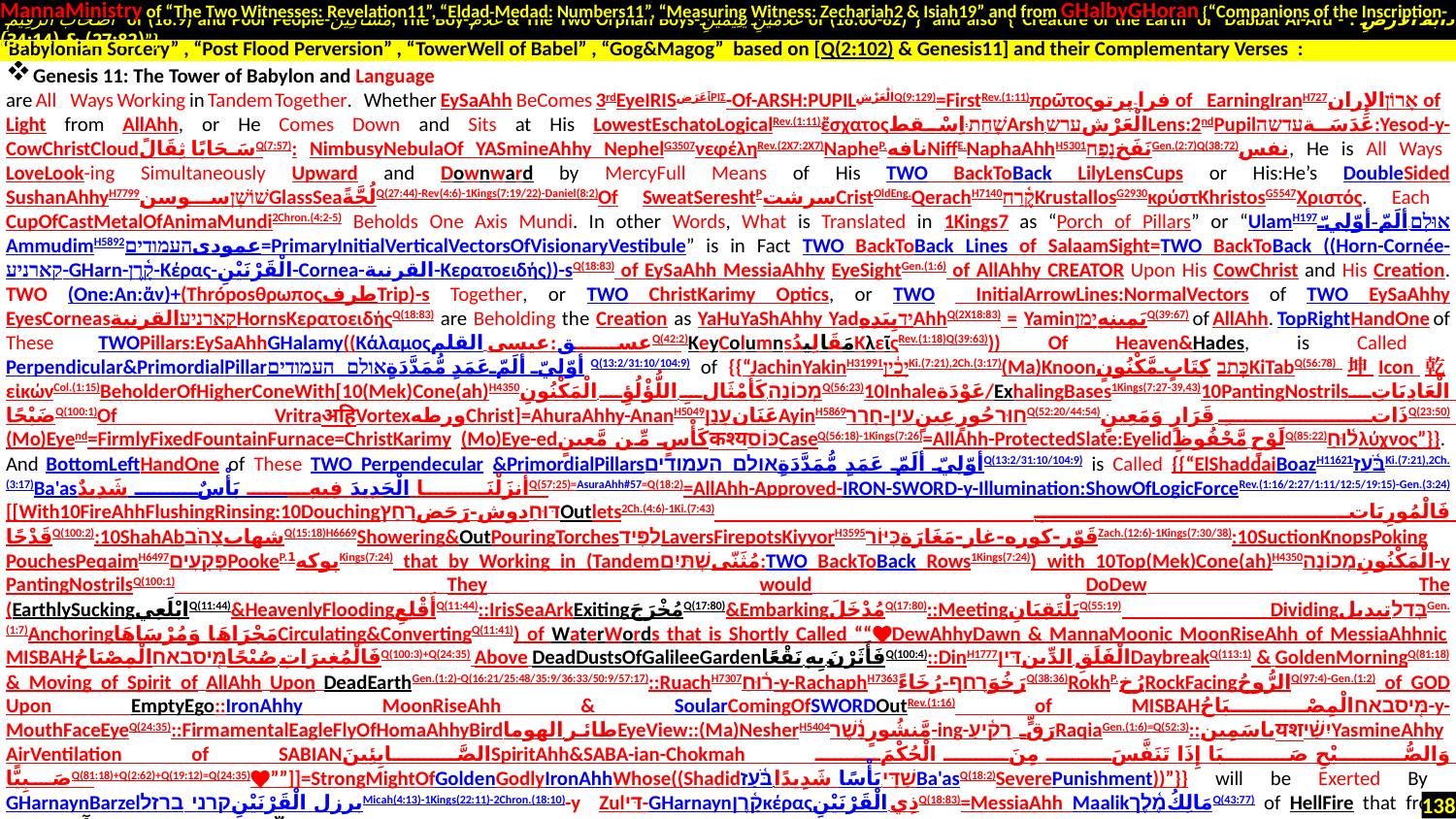

MannaMinistry of “The Two Witnesses: Revelation11”, “Eldad-Medad: Numbers11”, “Measuring Witness: Zechariah2 & Isiah19” and from GHalbyGHoran {“Companions of the Inscription-
 أَصْحَابَ الرَّقِيمِ  of (18:9) and Poor People-مَسَاكِينَ, The Boy-غُلَامُ & The Two Orphan Boys-غُلَامَيْنِ يَتِيمَيْنِ of (18:60-82)”}  and also  {“Creature of the Earth  or  Dabbat Al-Ard - دَابَّةُ الْأَرْضِ : (27:82) & (34:14)”}

Genesis 11: The Tower of Babylon and Language
are All Ways Working in Tandem Together. Whether EySaAhh BeComes 3rdEyeIRISعَرَضἶΡΙΣ-Of-ARSH:PUPILالْعَرْشِQ(9:129)=FirstRev.(1:11)πρῶτοςفرا-پرتو of EarningIranH727אָרוֹןالإِران of Light from AllAhh, or He Comes Down and Sits at His LowestEschatoLogicalRev.(1:11)ἔσχατοςשָׁחַת.اِسْقطArsh-الْعَرْشערשLens:2ndPupilعَدَسَةעדשה:Yesod-y-CowChristCloudسَحَابًا ثِقَالًQ(7:57): NimbusyNebulaOf YASmineAhhy NephelG3507νεφέληRev.(2X7:2X7)NapheP.نافهNiffE.NaphaAhhH5301نَفَخנָפַחGen.(2:7)Q(38:72)نفس, He is All Ways LoveLook-ing Simultaneously Upward and Downward by MercyFull Means of His TWO BackToBack LilyLensCups or His:He’s DoubleSided SushanAhhyH7799שׁוֹשָׁןسوسنGlassSeaلُجَّةًQ(27:44)-Rev(4:6)-1Kings(7:19/22)-Daniel(8:2)Of SweatSereshtPسرشتCristOldEng.QerachH7140קֶ֫רַחKrustallosG2930κρύστKhristosG5547Χριστός. Each CupOfCastMetalOfAnimaMundi2Chron.(4:2-5) Beholds One Axis Mundi. In other Words, What is Translated in 1Kings7 as “Porch of Pillars” or “UlamH197אוּלָם-ألَمّ-أوّلِيّ AmmudimH5892عمودیהעמודים=PrimaryInitialVerticalVectorsOfVisionaryVestibule” is in Fact TWO BackToBack Lines of SalaamSight=TWO BackToBack ((Horn-Cornée-קארניע-GHarn-קָ֫רֶן-Κέρας-الْقَرْنَيْنِ-Cornea-القرنية-Κερατοειδής))-sQ(18:83) of EySaAhh MessiaAhhy EyeSightGen.(1:6) of AllAhhy CREATOR Upon His CowChrist and His Creation. TWO (One:An:ἄν)+(ThróposθρωποςطرفTrip)-s Together, or TWO ChristKarimy Optics, or TWO  InitialArrowLines:NormalVectors of TWO EySaAhhy EyesCorneasקארניעالقرنيةHornsΚερατοειδήςQ(18:83) are Beholding the Creation as YaHuYaShAhhy YadיַדبِيَدِهِAhhQ(2X18:83) = YaminيَمِينِهِיָמַןQ(39:67) of AllAhh. TopRightHandOne of These TWOPillars:EySaAhhGHalamy((Κάλαμοςعسق:عيسى القلمQ(42:2)KeyColumnsمَقَالِيدُΚλεῖςRev.(1:18)Q(39:63))) Of Heaven&Hades, is Called Perpendicular&PrimordialPillarأوّلِيّ ألَمّ عَمَدٍ مُّمَدَّدَةٍאולם העמודיםQ(13:2/31:10/104:9) of {{“JachinYakinH3199יָכִ֔ין1Ki.(7:21),2Ch.(3:17)(Ma)Knoonכְּתַבكِتَابٍ مَّكْنُونٍKiTabQ(56:78)坤Icon乾εἰκώνCol.(1:15)BeholderOfHigherConeWith[10(Mek)Cone(ah)H4350מְכוֹנָה.كَأَمْثَالِ اللُّؤْلُؤِ الْمَكْنُونِQ(56:23)10Inhaleعَوْدَة/ExhalingBases1Kings(7:27-39,43)10PantingNostrilsالْعَادِيَاتِ ضَبْحًاQ(100:1)Of VritraअहिVortexورطهChrist]=AhuraAhhy-AnanH5049عَنَانעָנַןAyinH5869חוּרحُورٍ عِينٍעֵין-חָרַרQ(52:20/44:54)ذَاتِ قَرَارٍ وَمَعِينٍQ(23:50)(Mo)Eyend=FirmlyFixedFountainFurnace=ChristKarimy (Mo)Eye-edكَأْسٍ مِّن مَّعِينٍकश्यכּוֹסCaseQ(56:18)-1Kings(7:26)=AllAhh-ProtectedSlate:Eyelidلَوْحٍ مَّحْفُوظٍQ(85:22)ל֫וּחַλύχνος”}}. And BottomLeftHandOne of These TWO Perpendecular &PrimordialPillarsأوّلِيّ ألَمّ عَمَدٍ مُّمَدَّدَةٍאולם העמודיםQ(13:2/31:10/104:9) is Called {{“ElShaddaiBoazH1162בֹּ֫עַז1Ki.(7:21),2Ch.(3:17)Ba'asأَنزَلْنَا الْحَدِيدَ فِيهِ بَأْسٌ شَدِيدٌQ(57:25)=AsuraAhh#57=Q(18:2)=AllAhh-Approved-IRON-SWORD-y-Illumination:ShowOfLogicForceRev.(1:16/2:27/1:11/12:5/19:15)-Gen.(3:24)[[With10FireAhhFlushingRinsing:10Douchingדּוּחַدوش-رَحَضרָחַץOutlets2Ch.(4:6)-1Ki.(7:43) فَالْمُورِيَاتِ قَدْحًاQ(100:2):10ShahAbشهابצָהֹבQ(15:18)H6669Showering&OutPouringTorchesלַפִּידLaversFirepotsKiyyorH3595قَوّر-كوره-غار-مَغَارَةכִּיּוֹרZach.(12:6)-1Kings(7:30/38):10SuctionKnopsPoking PouchesPeqaimH6497פְּקָעִיםPookeP.پوکه1Kings(7:24) that by Working in (Tandemمُثَنّىשְׁתַּיִם:TWO BackToBack Rows1Kings(7:24)) with 10Top(Mek)Cone(ah)H4350الْمَكْنُونِמְכוֹנָה-y PantingNostrilsQ(100:1) They would DoDew The (EarthlySuckingابْلَعِيQ(11:44)&HeavenlyFloodingأَقْلِعِQ(11:44)::IrisSeaArkExitingمُخْرَجَQ(17:80)&EmbarkingمُدْخَلَQ(17:80)::MeetingيَلْتَقِيَانِQ(55:19) DividingבָּדַלتبدیلGen.(1:7)Anchoringمَجْرَاهَا وَمُرْسَاهَاCirculating&ConvertingQ(11:41)) of WaterWords that is Shortly Called ““♥DewAhhyDawn & MannaMoonic MoonRiseAhh of MessiaAhhnic MISBAHفَالْمُغِيرَاتِ صُبْحًاמּ֤יסבאחالْمِصْبَاحُQ(100:3)+Q(24:35) Above DeadDustsOfGalileeGardenفَأَثَرْنَ بِهِ نَقْعًاQ(100:4)::DinH1777الْفَلَقِ الدِّينדִּיןDaybreakQ(113:1) & GoldenMorningQ(81:18) & Moving of Spirit of AllAhh Upon DeadEarthGen.(1:2)-Q(16:21/25:48/35:9/36:33/50:9/57:17)::RuachH7307ר֫וּחַ-y-RachaphH7363رَخُوَרָחַף-رُخَاءًQ(38:36)RokhP.رُخRockFacingالرُّوحُQ(97:4)-Gen.(1:2) of GOD Upon EmptyEgo::IronAhhy MoonRiseAhh & SoularComingOfSWORDOutRev.(1:16) of MISBAHמּ֤יסבאחالْمِصْبَاحُ-y-MouthFaceEyeQ(24:35)::FirmamentalEagleFlyOfHomaAhhyBirdطائر الهوماEyeView::(Ma)NesherH5404مَّنشُورٍנָ֫שֶׁר-ing-رَقٍّ רָקִ֫יעַRaqiaGen.(1:6)=Q(52:3)::ياسَمِينयशיִשַׁ֗יYasmineAhhy AirVentilation of SABIANالصَّابِئِينَSpiritAhh&SABA-ian-Chokmah وَالصُّبْحِ صَبَا إِذَا تَنَفَّسَ مِنَ الْحُكْمَ صَبِيًّاQ(81:18)+Q(2:62)+Q(19:12)=Q(24:35)♥””]]=StrongMightOfGoldenGodlyIronAhhWhose((Shadidשַׁדָּי.بَأْسًا شَدِيدًا.בֹּ֫עַזBa'asQ(18:2)SeverePunishment))”}} will be Exerted By GHarnaynBarzelبرزل الْقَرْنَيْنِקרני ברזלMicah(4:13)-1Kings(22:11)-2Chron.(18:10)-y  Zulדִּי-GHarnaynקָ֫רֶןκέραςذِي الْقَرْنَيْنِQ(18:83)=MessiaAhh Maalikمَالِكُמֶ֫לֶךQ(43:77) of HellFire that from Alphaאαآ to OmmmegaΩעָמַקॐعمق is Filled with Hindus, Buddhist&Baha’i Baboons, Yogi Yeasts, Homosexual Apes, Taoist Thorns, Hypocrite Muslims and Krishnian Cowards of Queer Churches who had Submitted to Barack OmBaMa-y GayGog&BuddhaBeast of Funky Freemasons whose Nazi Juggernautजगरनॉट is TyrannicKali-Walking on Foamy SickleLegs of IronBarzelDaniel(2:33)برزلבַּרְזֶל-y-بَأْسٍ شَدِيدٍ.בֹּ֫עַזBoaz&JachinQ(27:33). Each One of The TWO IronAhhy ((Cornée-קארניע-GHarn-קָ֫רֶן-Κέρας-الْقَرْنَيْنِ-Cornea-القرنية-Κερατοειδής-CaveCUP))-sQ(18:83) of  ChristKarimy Zulדִּי-GHarnaynקָ֫רֶןκέραςذِي الْقَرْنَيْنِQ(18:83)  is Called One
“Babylonian Sorcery” , “Post Flood Perversion” , “TowerWell of Babel” , “Gog&Magog”  based on [Q(2:102) & Genesis11] and their Complementary Verses  :
138